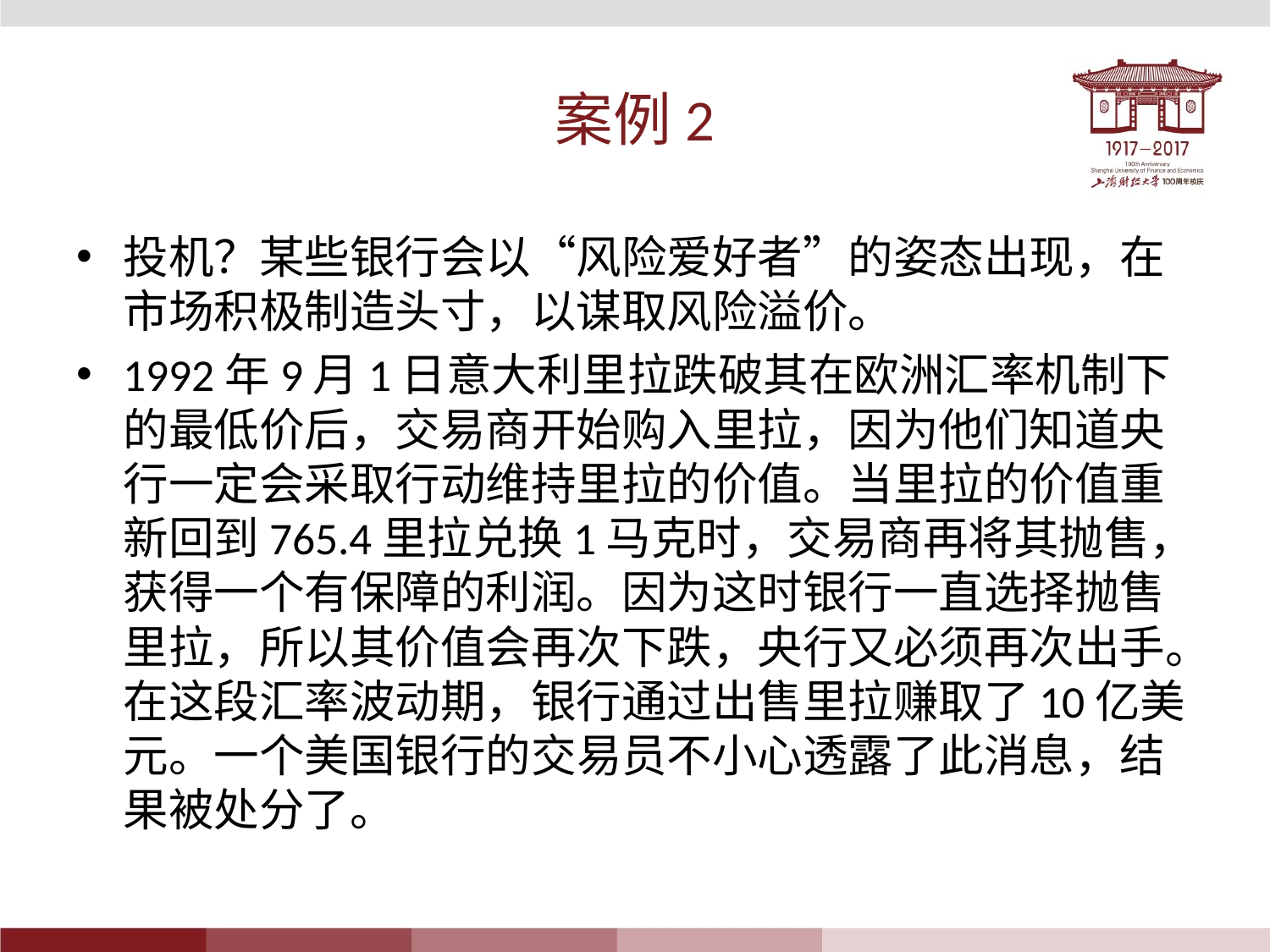

# 案例2
投机？某些银行会以“风险爱好者”的姿态出现，在市场积极制造头寸，以谋取风险溢价。
1992年9月1日意大利里拉跌破其在欧洲汇率机制下的最低价后，交易商开始购入里拉，因为他们知道央行一定会采取行动维持里拉的价值。当里拉的价值重新回到765.4里拉兑换1马克时，交易商再将其抛售，获得一个有保障的利润。因为这时银行一直选择抛售里拉，所以其价值会再次下跌，央行又必须再次出手。在这段汇率波动期，银行通过出售里拉赚取了10亿美元。一个美国银行的交易员不小心透露了此消息，结果被处分了。